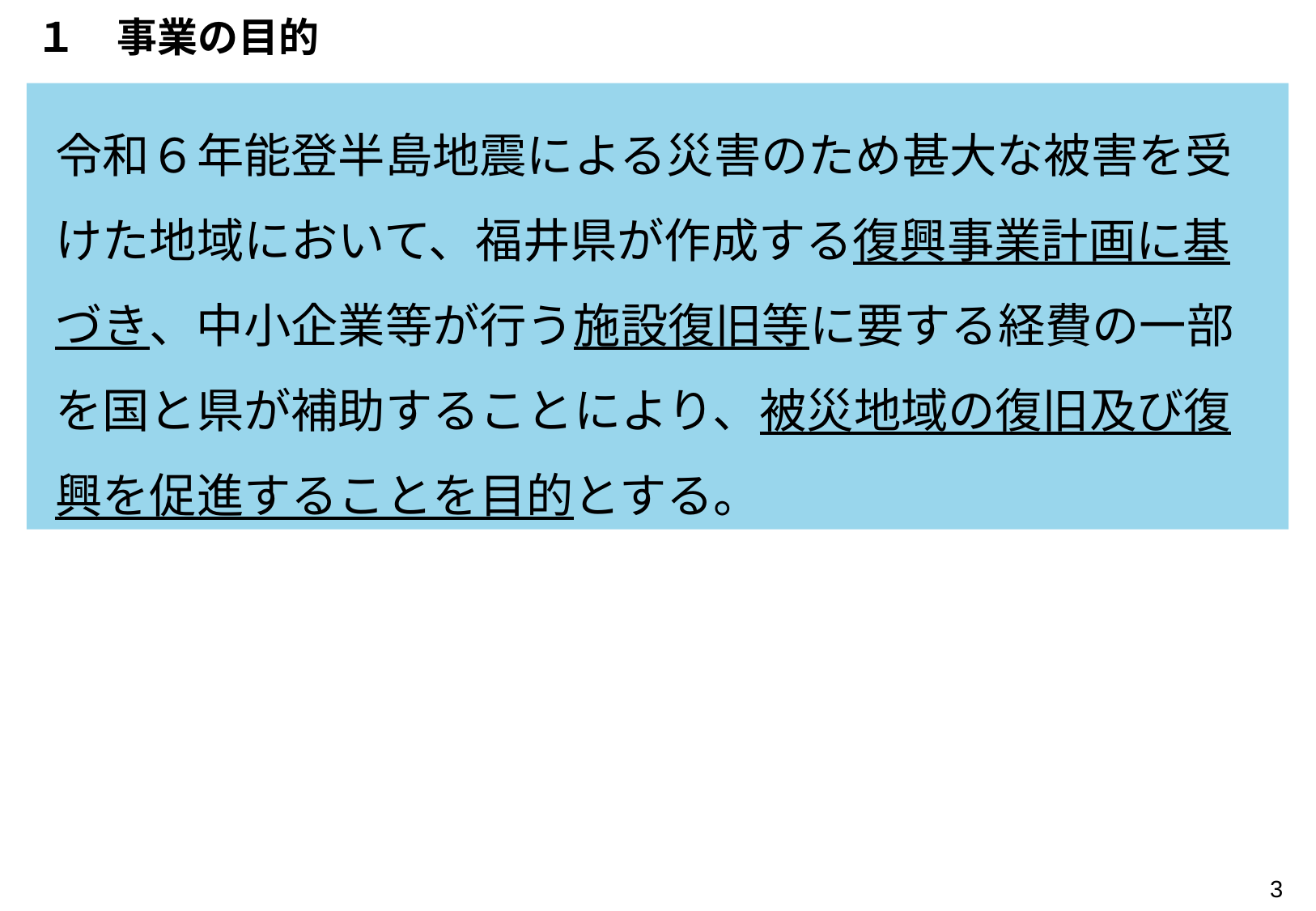

# １　事業の目的
令和６年能登半島地震による災害のため甚大な被害を受けた地域において、福井県が作成する復興事業計画に基づき、中小企業等が行う施設復旧等に要する経費の一部を国と県が補助することにより、被災地域の復旧及び復興を促進することを目的とする。
3